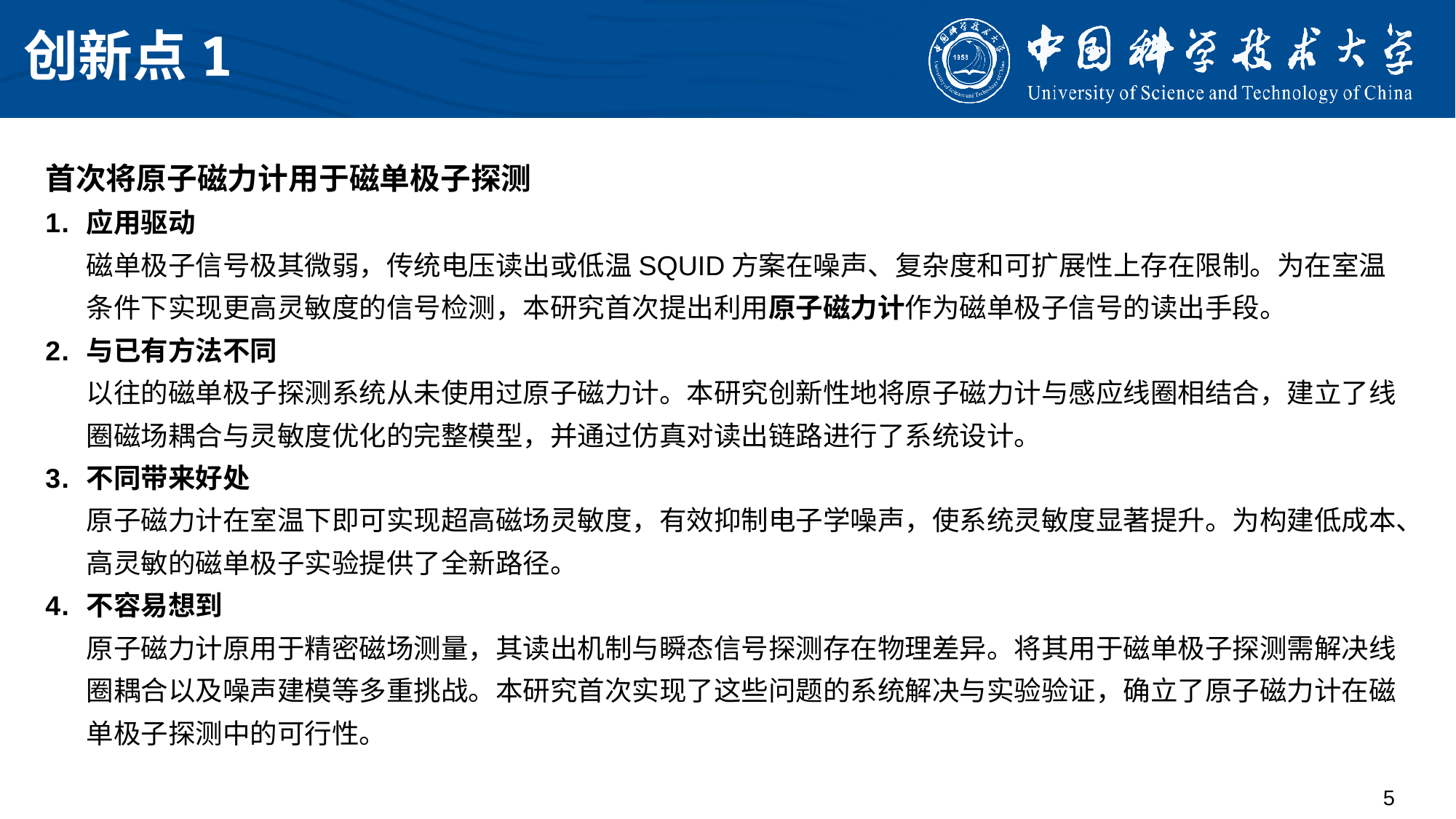

# 创新点1
首次将原子磁力计用于磁单极子探测
应用驱动
磁单极子信号极其微弱，传统电压读出或低温SQUID方案在噪声、复杂度和可扩展性上存在限制。为在室温条件下实现更高灵敏度的信号检测，本研究首次提出利用原子磁力计作为磁单极子信号的读出手段。
与已有方法不同
以往的磁单极子探测系统从未使用过原子磁力计。本研究创新性地将原子磁力计与感应线圈相结合，建立了线圈磁场耦合与灵敏度优化的完整模型，并通过仿真对读出链路进行了系统设计。
不同带来好处
原子磁力计在室温下即可实现超高磁场灵敏度，有效抑制电子学噪声，使系统灵敏度显著提升。为构建低成本、高灵敏的磁单极子实验提供了全新路径。
不容易想到
原子磁力计原用于精密磁场测量，其读出机制与瞬态信号探测存在物理差异。将其用于磁单极子探测需解决线圈耦合以及噪声建模等多重挑战。本研究首次实现了这些问题的系统解决与实验验证，确立了原子磁力计在磁单极子探测中的可行性。
5